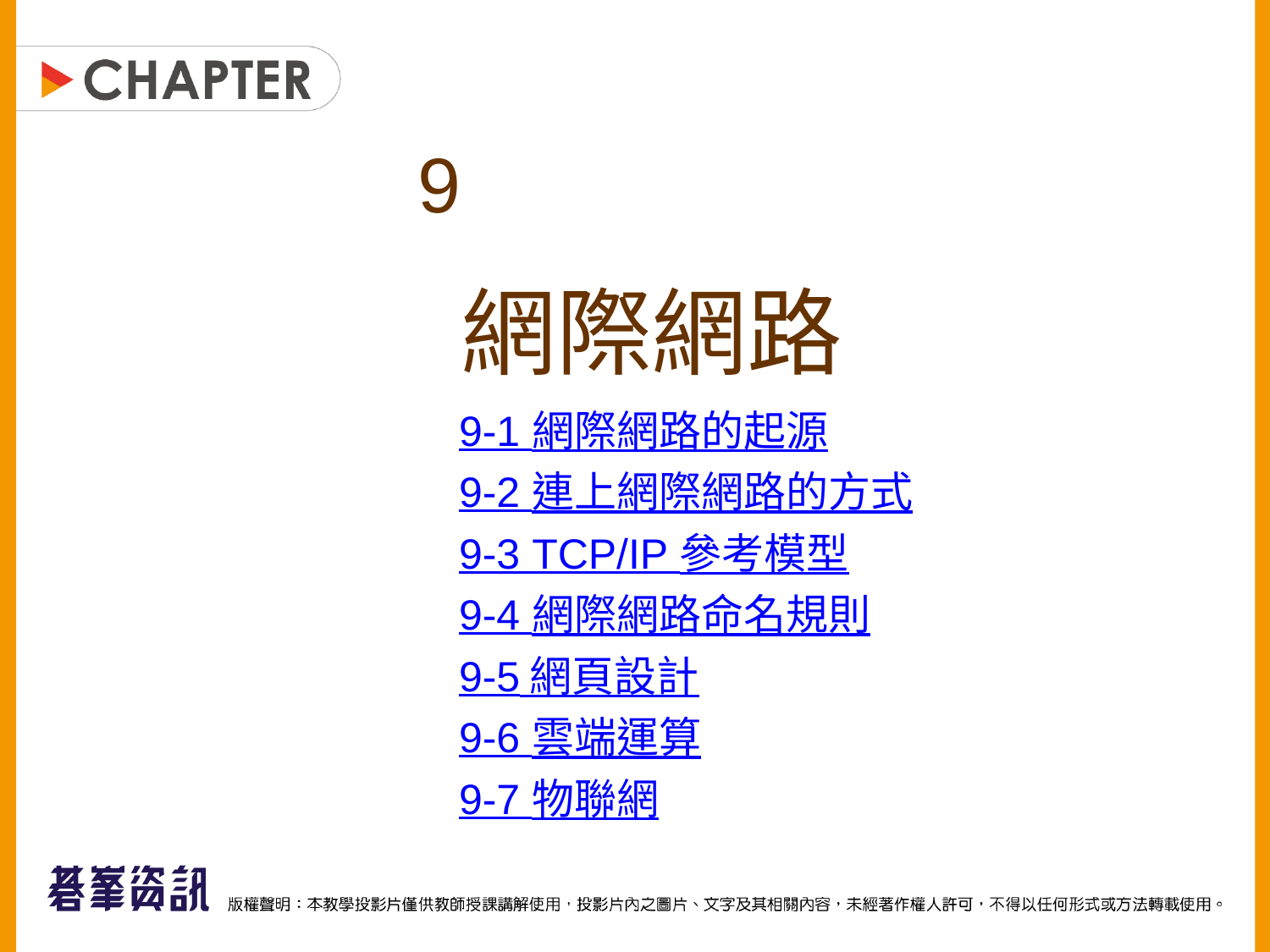

9
網際網路
9-1 網際網路的起源
9-2 連上網際網路的方式
9-3 TCP/IP 參考模型
9-4 網際網路命名規則
9-5 網頁設計
9-6 雲端運算
9-7 物聯網